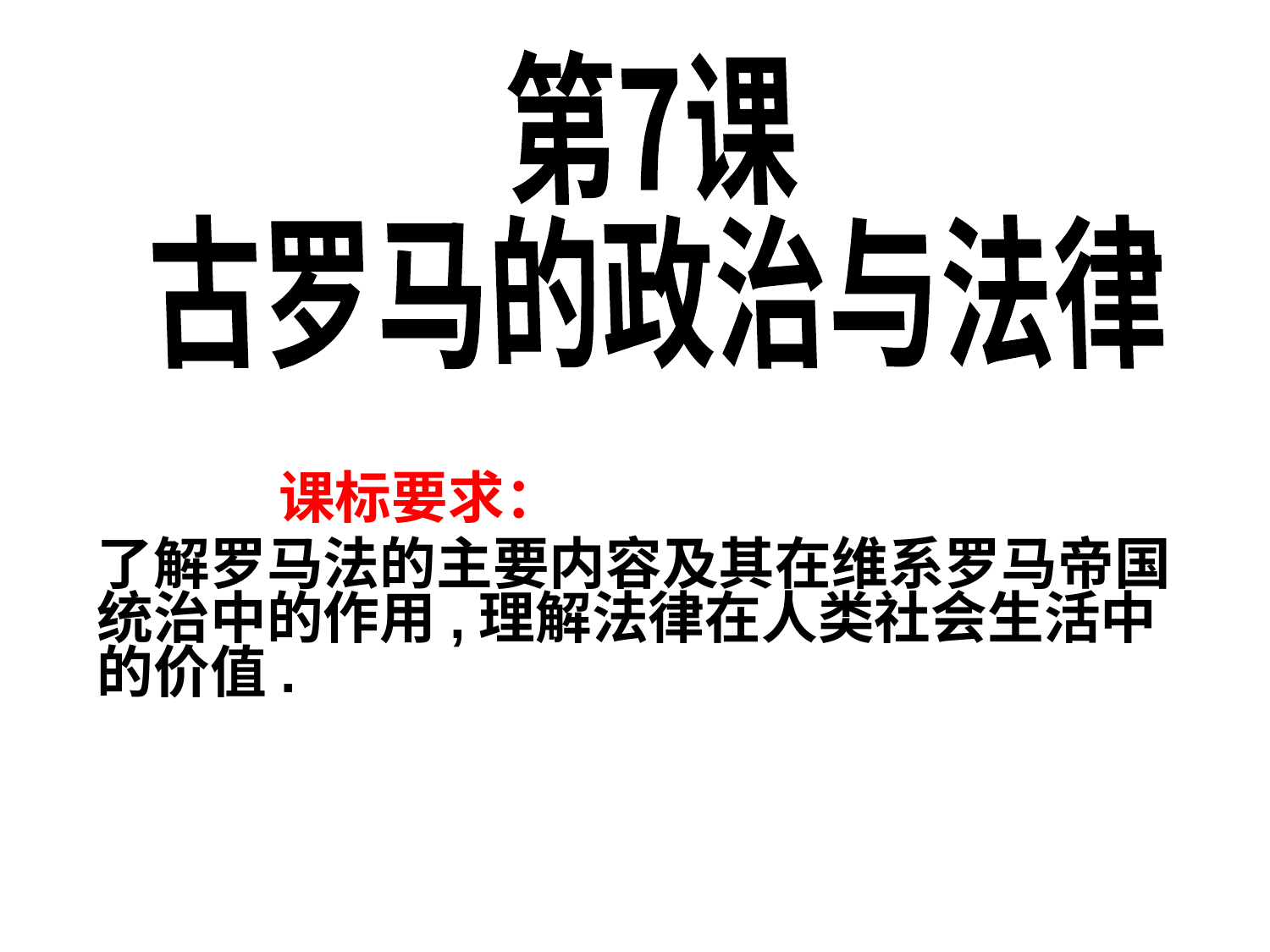

第7课
古罗马的政治与法律
             课标要求：
了解罗马法的主要内容及其在维系罗马帝国统治中的作用,理解法律在人类社会生活中的价值.